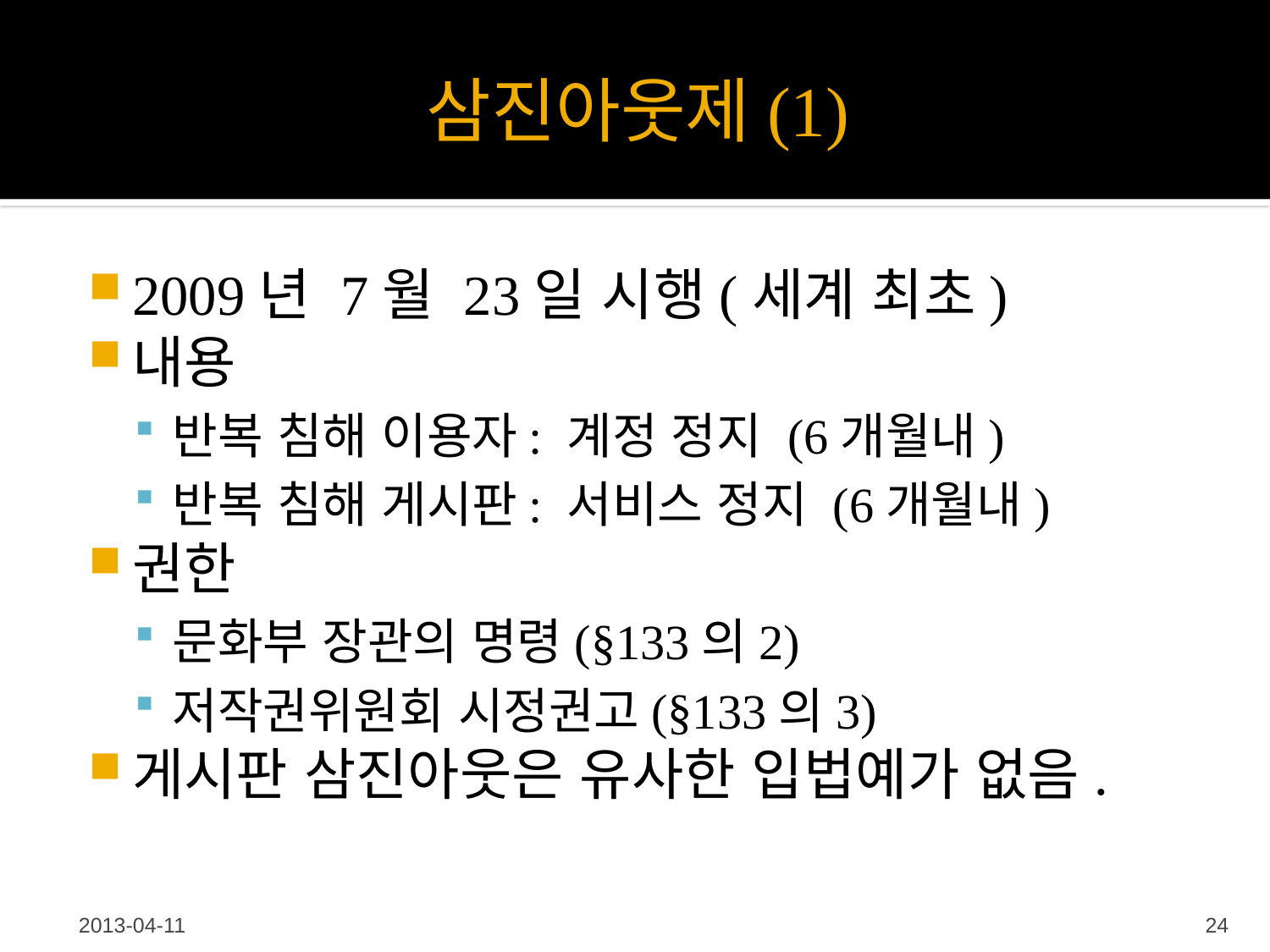

# 삼진아웃제(1)
2009년 7월 23일 시행(세계 최초)
내용
반복 침해 이용자: 계정 정지 (6개월내)
반복 침해 게시판: 서비스 정지 (6개월내)
권한
문화부 장관의 명령(§133의2)
저작권위원회 시정권고(§133의3)
게시판 삼진아웃은 유사한 입법예가 없음.
2013-04-11
24